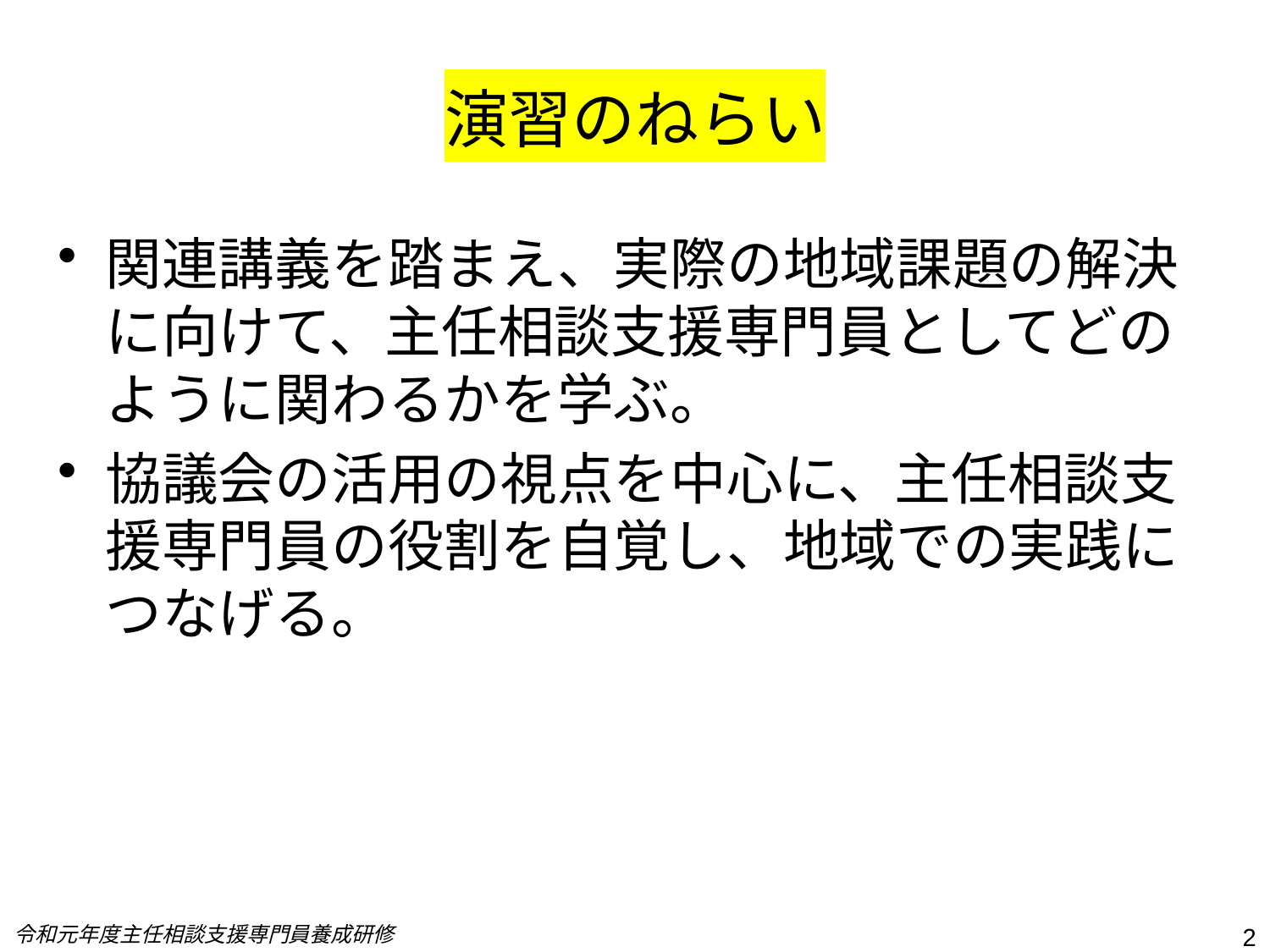

# 演習のねらい
関連講義を踏まえ、実際の地域課題の解決に向けて、主任相談支援専門員としてどのように関わるかを学ぶ。
協議会の活用の視点を中心に、主任相談支援専門員の役割を自覚し、地域での実践につなげる。
令和元年度主任相談支援専門員養成研修
2